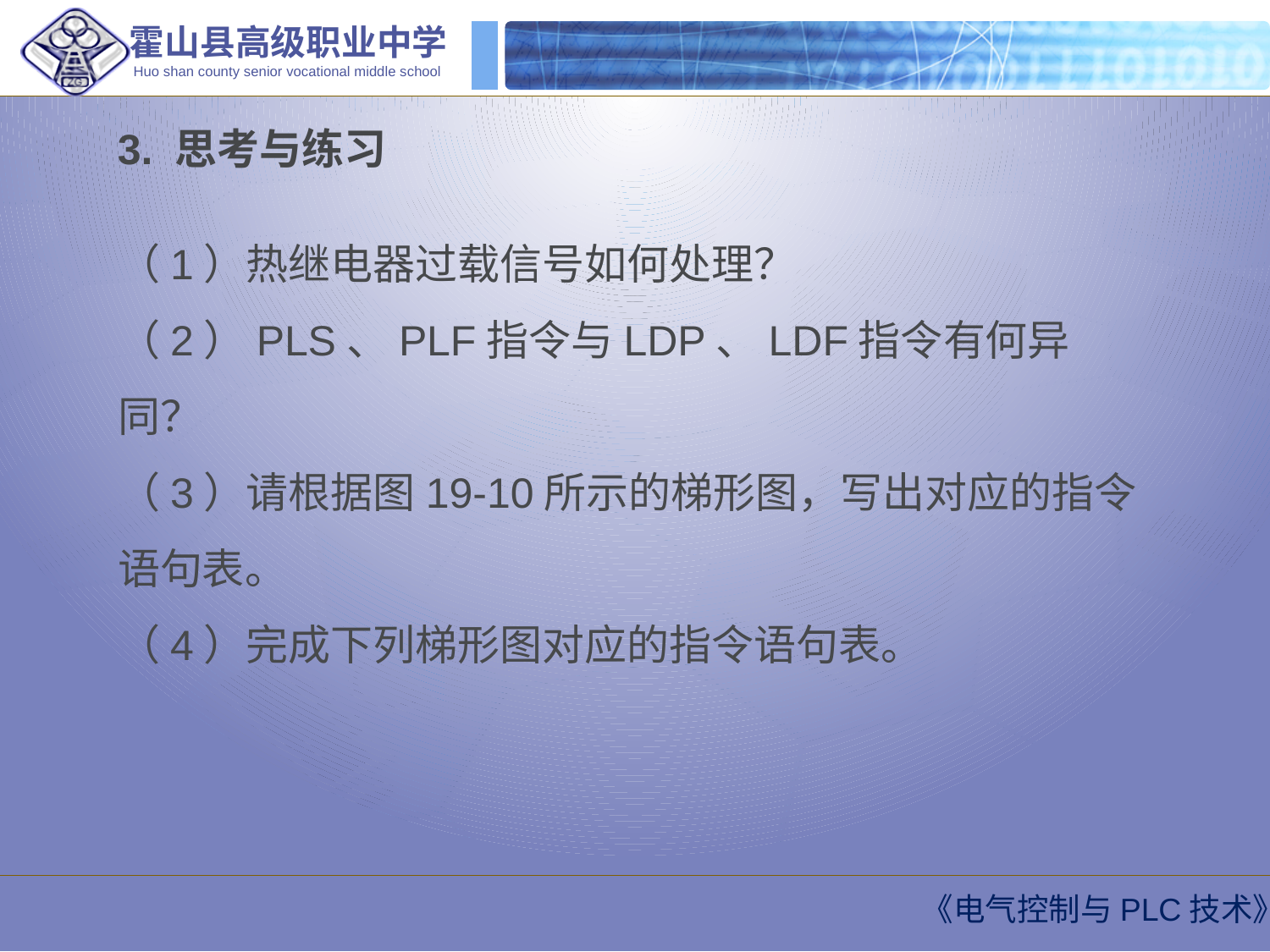

3. 思考与练习
（1）热继电器过载信号如何处理？
（2）PLS、PLF指令与LDP、LDF指令有何异同？
（3）请根据图19-10所示的梯形图，写出对应的指令语句表。
（4）完成下列梯形图对应的指令语句表。